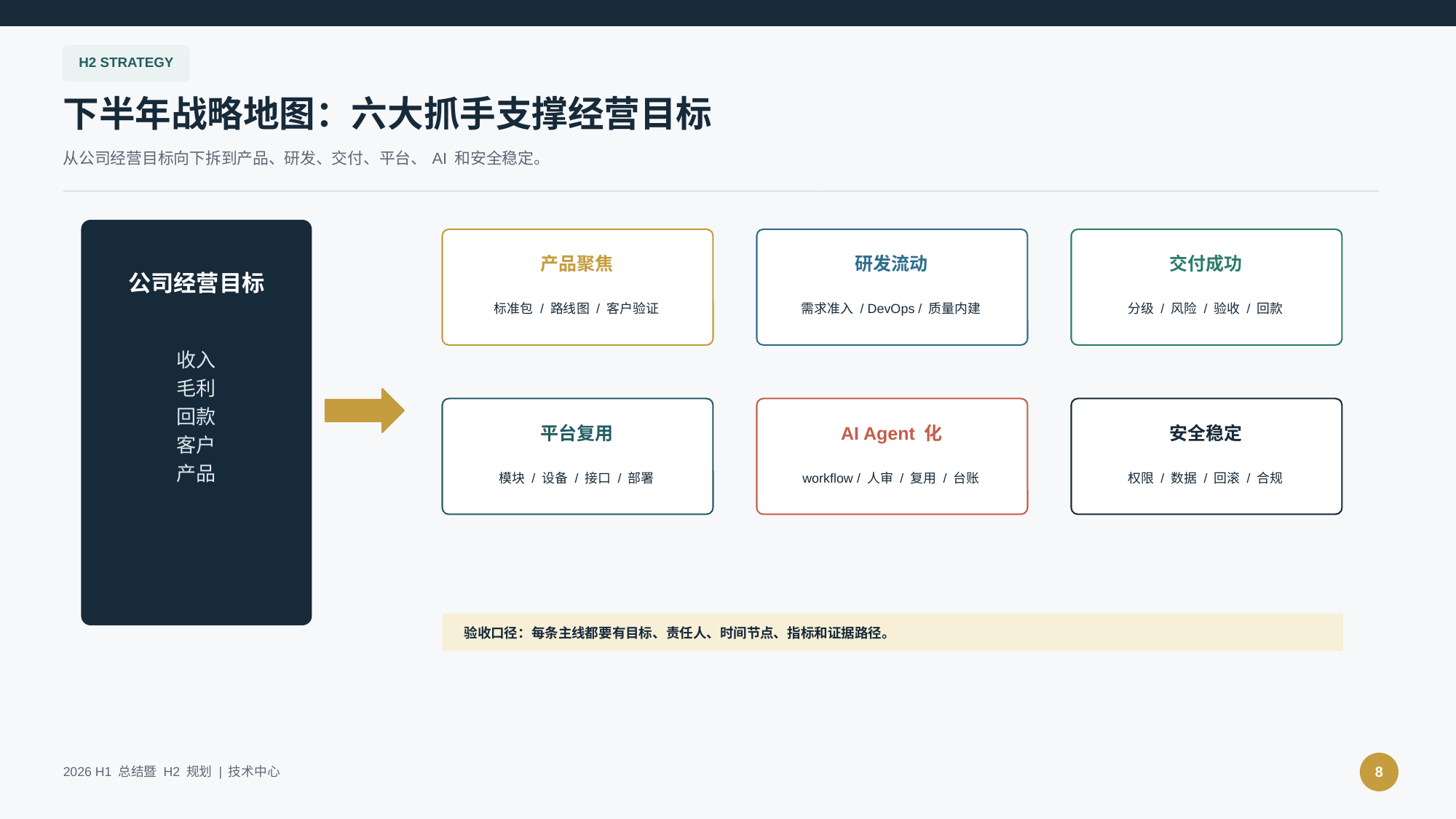

H2 STRATEGY
下半年战略地图：六大抓手支撑经营目标
从公司经营目标向下拆到产品、研发、交付、平台、AI 和安全稳定。

产品聚焦
研发流动
交付成功
公司经营目标
标准包 / 路线图 / 客户验证
需求准入 / DevOps / 质量内建
分级 / 风险 / 验收 / 回款
收入
毛利
回款
客户
产品

平台复用
AI Agent 化
安全稳定
模块 / 设备 / 接口 / 部署
workflow / 人审 / 复用 / 台账
权限 / 数据 / 回滚 / 合规

验收口径：每条主线都要有目标、责任人、时间节点、指标和证据路径。

8
2026 H1 总结暨 H2 规划 | 技术中心